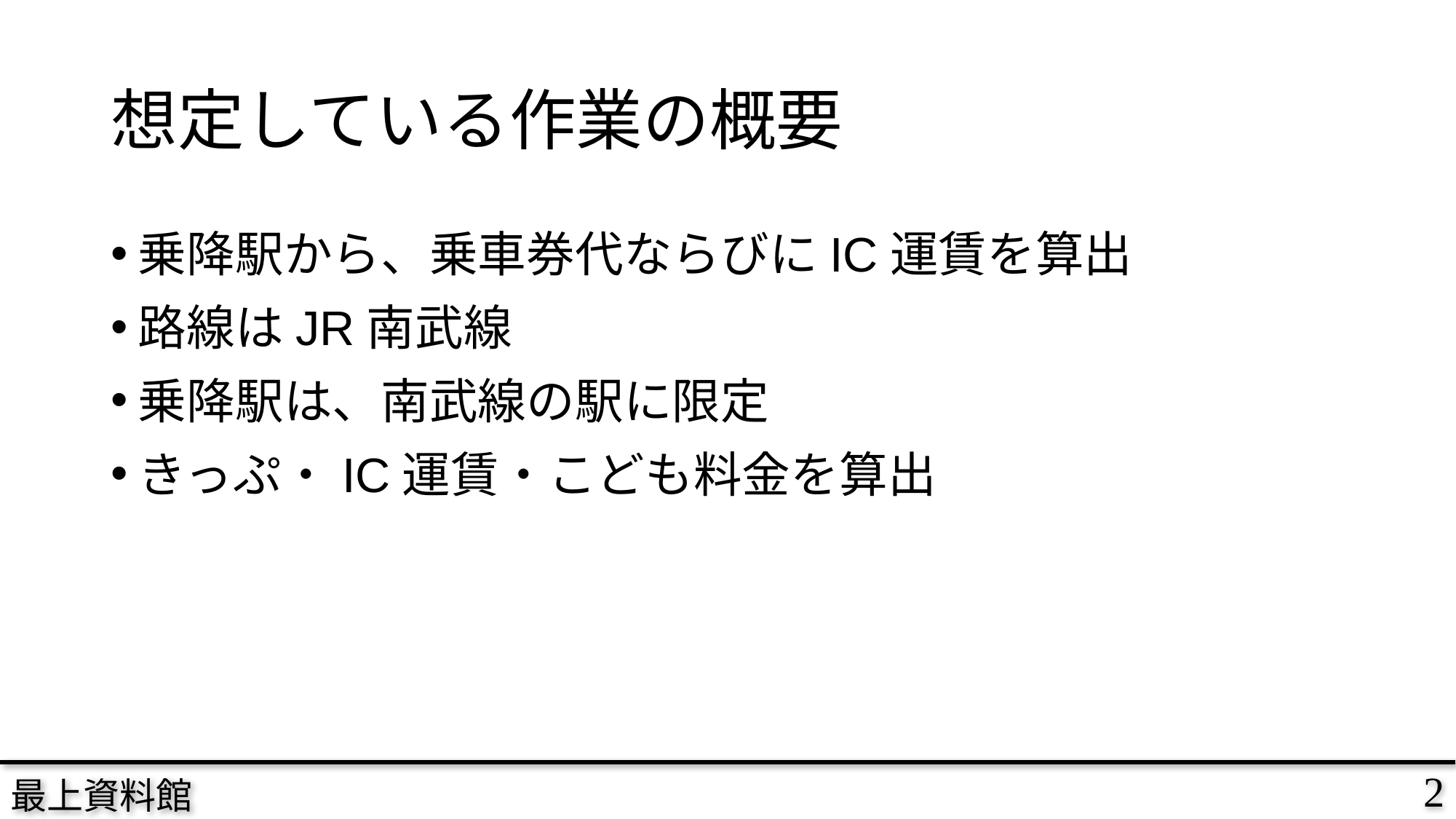

# 想定している作業の概要
乗降駅から、乗車券代ならびにIC運賃を算出
路線はJR南武線
乗降駅は、南武線の駅に限定
きっぷ・IC運賃・こども料金を算出